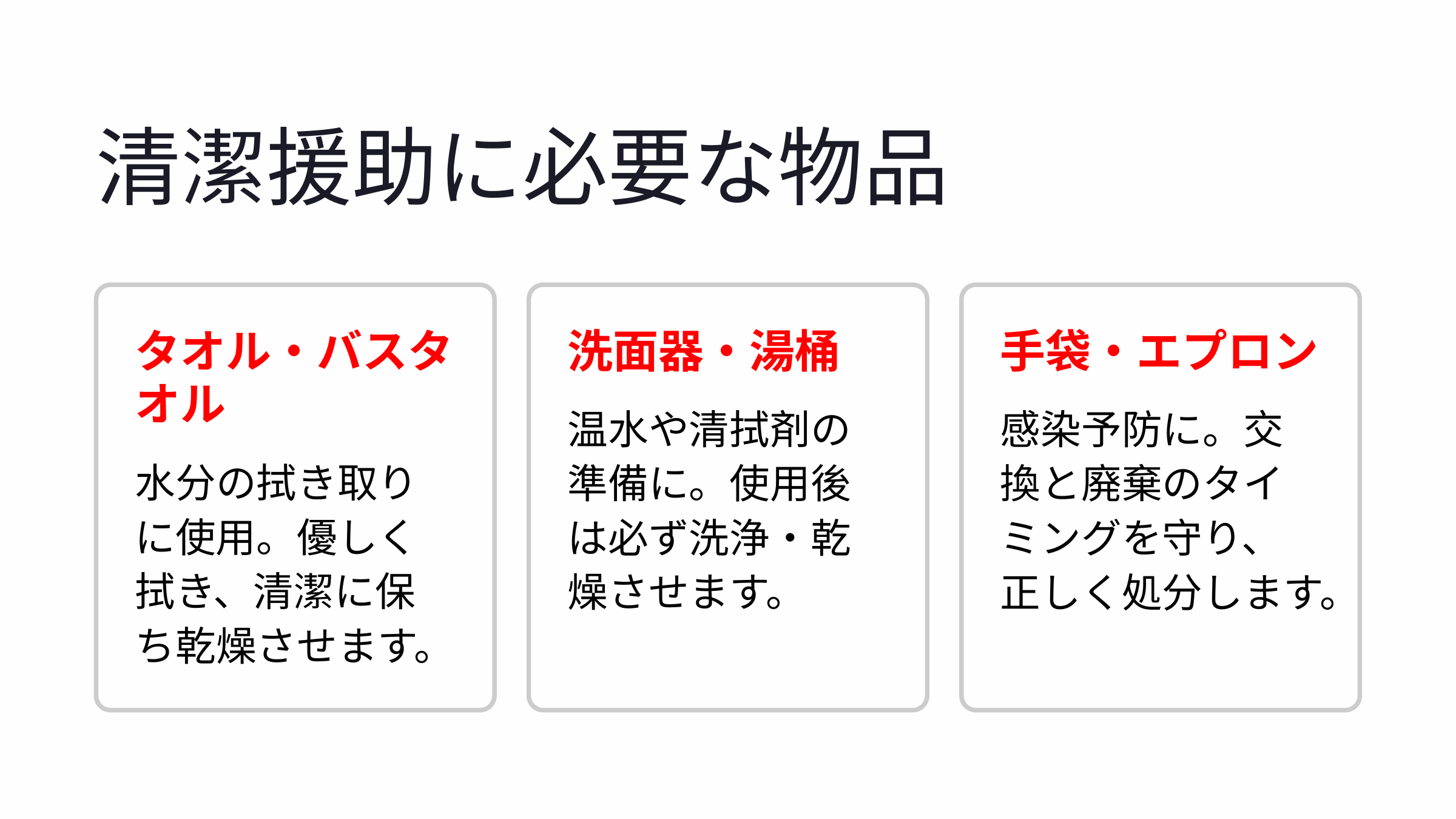

清潔援助に必要な物品

タオル・バスタオル
洗面器・湯桶
手袋・エプロン
温水や清拭剤の準備に。使用後は必ず洗浄・乾燥させます。
感染予防に。交換と廃棄のタイミングを守り、正しく処分します。
水分の拭き取りに使用。優しく拭き、清潔に保ち乾燥させます。